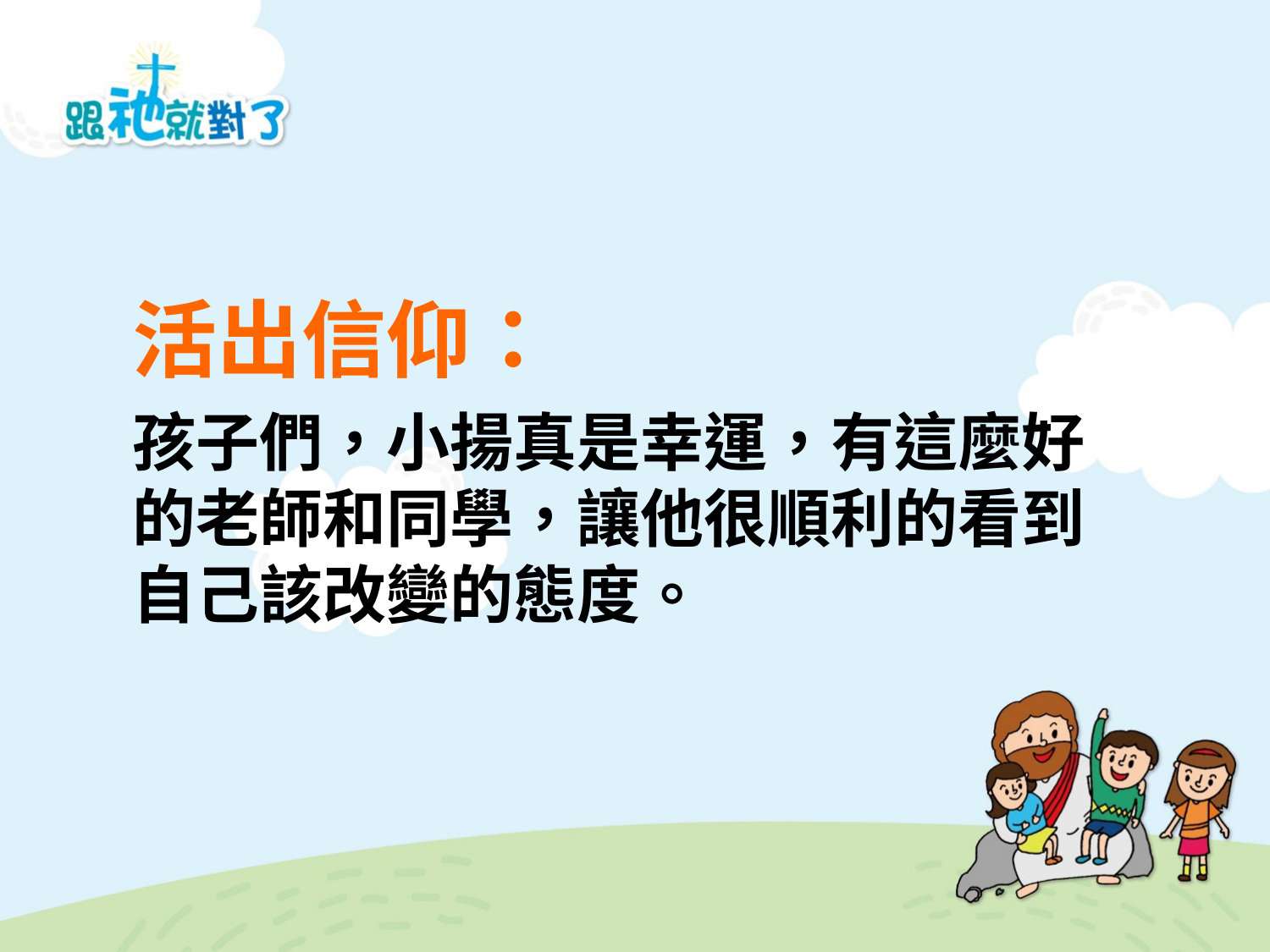

活出信仰：
孩子們，小揚真是幸運，有這麼好的老師和同學，讓他很順利的看到自己該改變的態度。